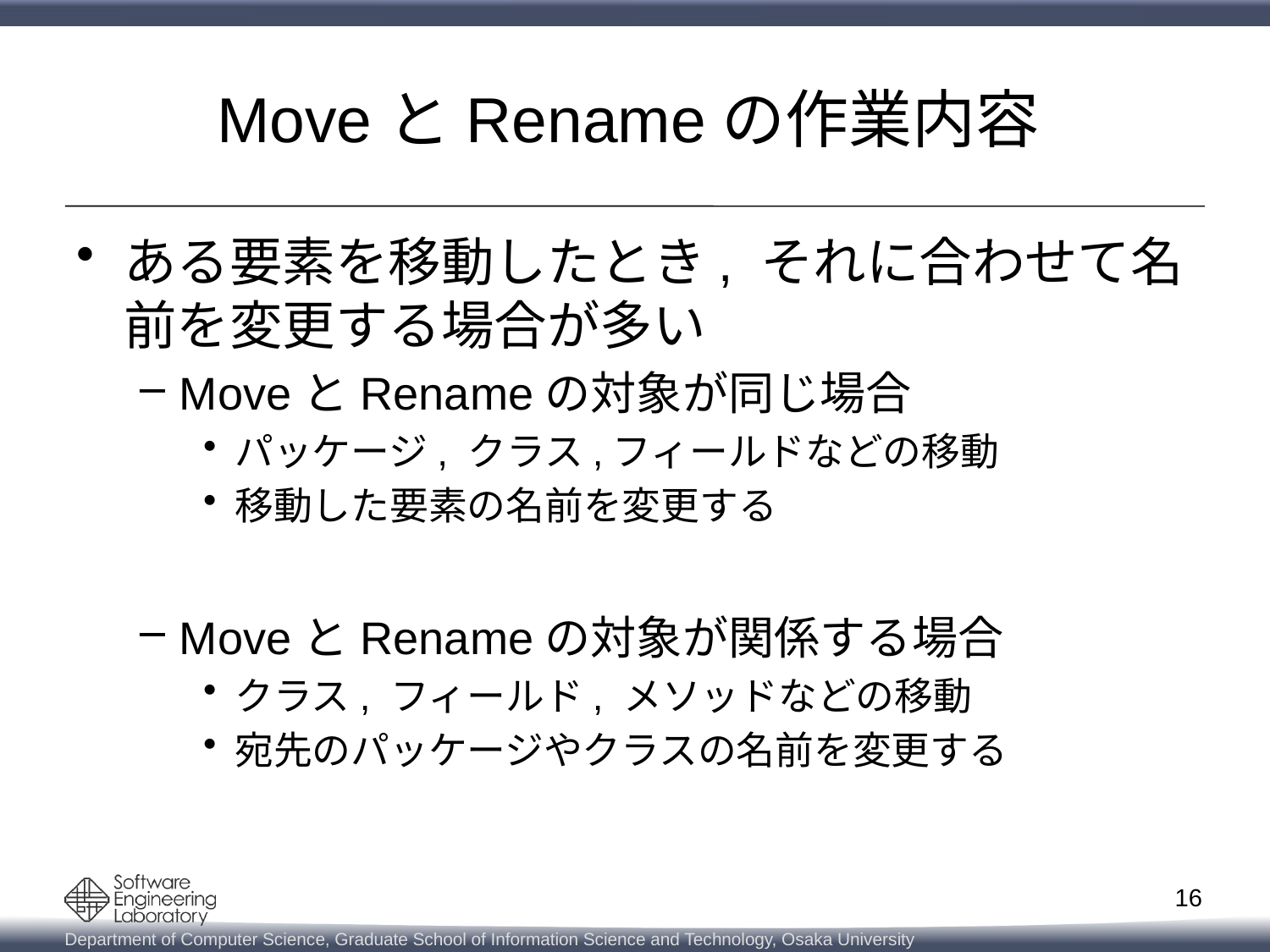

MoveとRenameの作業内容
ある要素を移動したとき, それに合わせて名前を変更する場合が多い
MoveとRenameの対象が同じ場合
パッケージ, クラス,フィールドなどの移動
移動した要素の名前を変更する

MoveとRenameの対象が関係する場合
クラス, フィールド, メソッドなどの移動
宛先のパッケージやクラスの名前を変更する
16